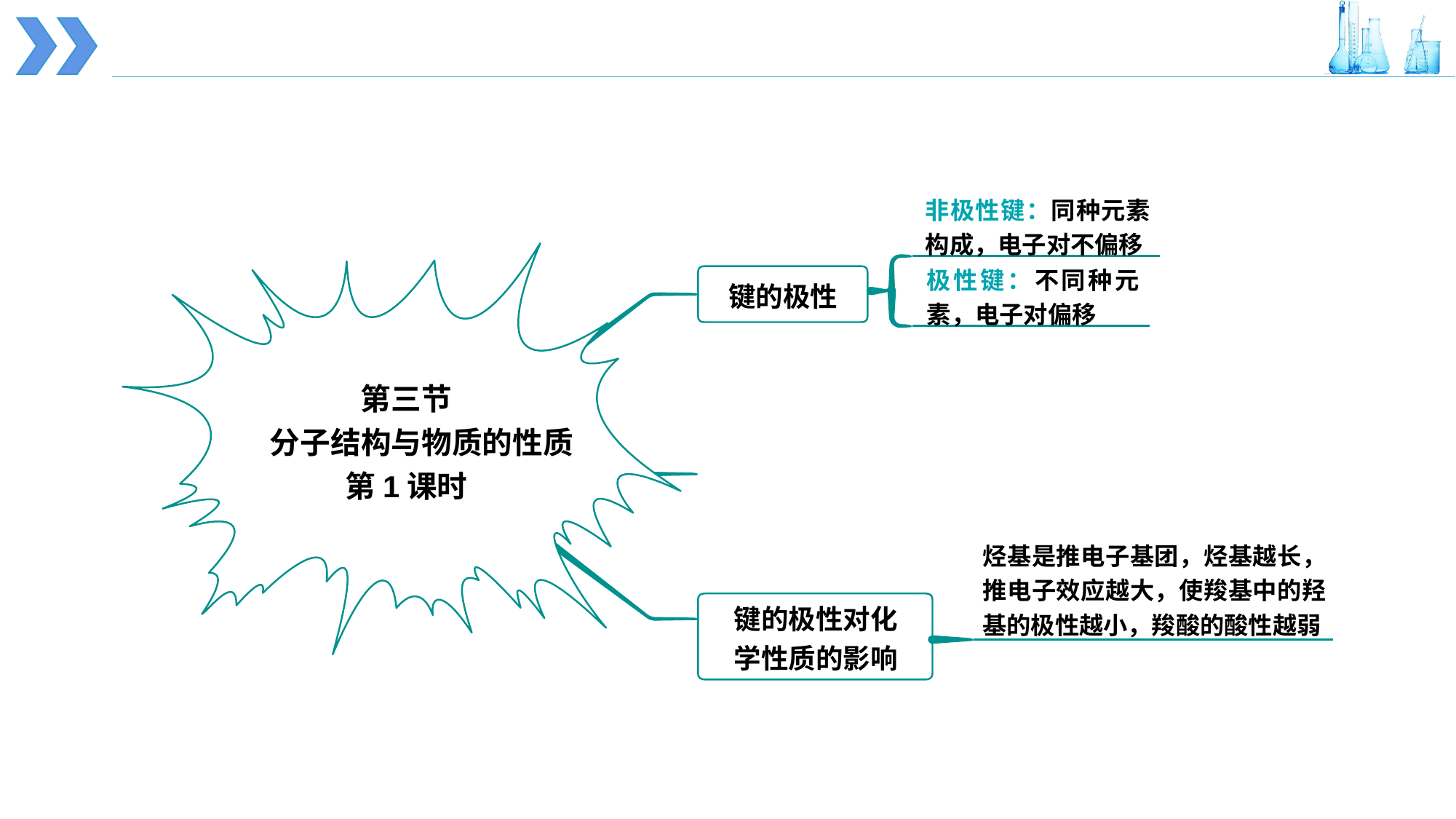

非极性键：同种元素构成，电子对不偏移
第三节
　分子结构与物质的性质
第1课时
极性键：不同种元素，电子对偏移
键的极性

烃基是推电子基团，烃基越长，推电子效应越大，使羧基中的羟基的极性越小，羧酸的酸性越弱
键的极性对化学性质的影响